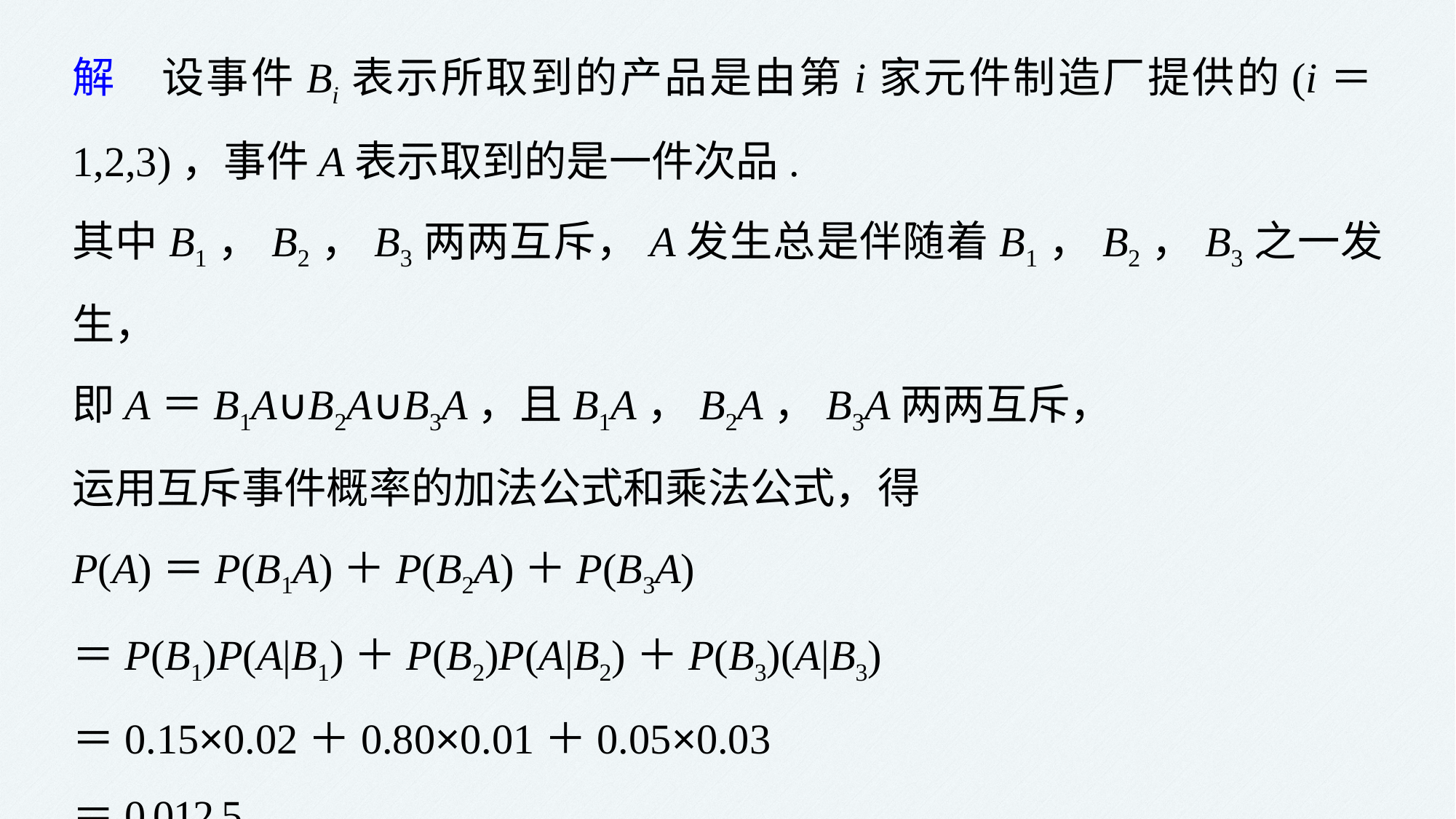

解　设事件Bi表示所取到的产品是由第i家元件制造厂提供的(i＝1,2,3)，事件A表示取到的是一件次品.
其中B1，B2，B3两两互斥，A发生总是伴随着B1，B2，B3之一发生，
即A＝B1A∪B2A∪B3A，且B1A，B2A，B3A两两互斥，
运用互斥事件概率的加法公式和乘法公式，得
P(A)＝P(B1A)＋P(B2A)＋P(B3A)
＝P(B1)P(A|B1)＋P(B2)P(A|B2)＋P(B3)(A|B3)
＝0.15×0.02＋0.80×0.01＋0.05×0.03
＝0.012 5.
因此，在仓库中随机地取一只元件，它是次品的概率为0.012 5.